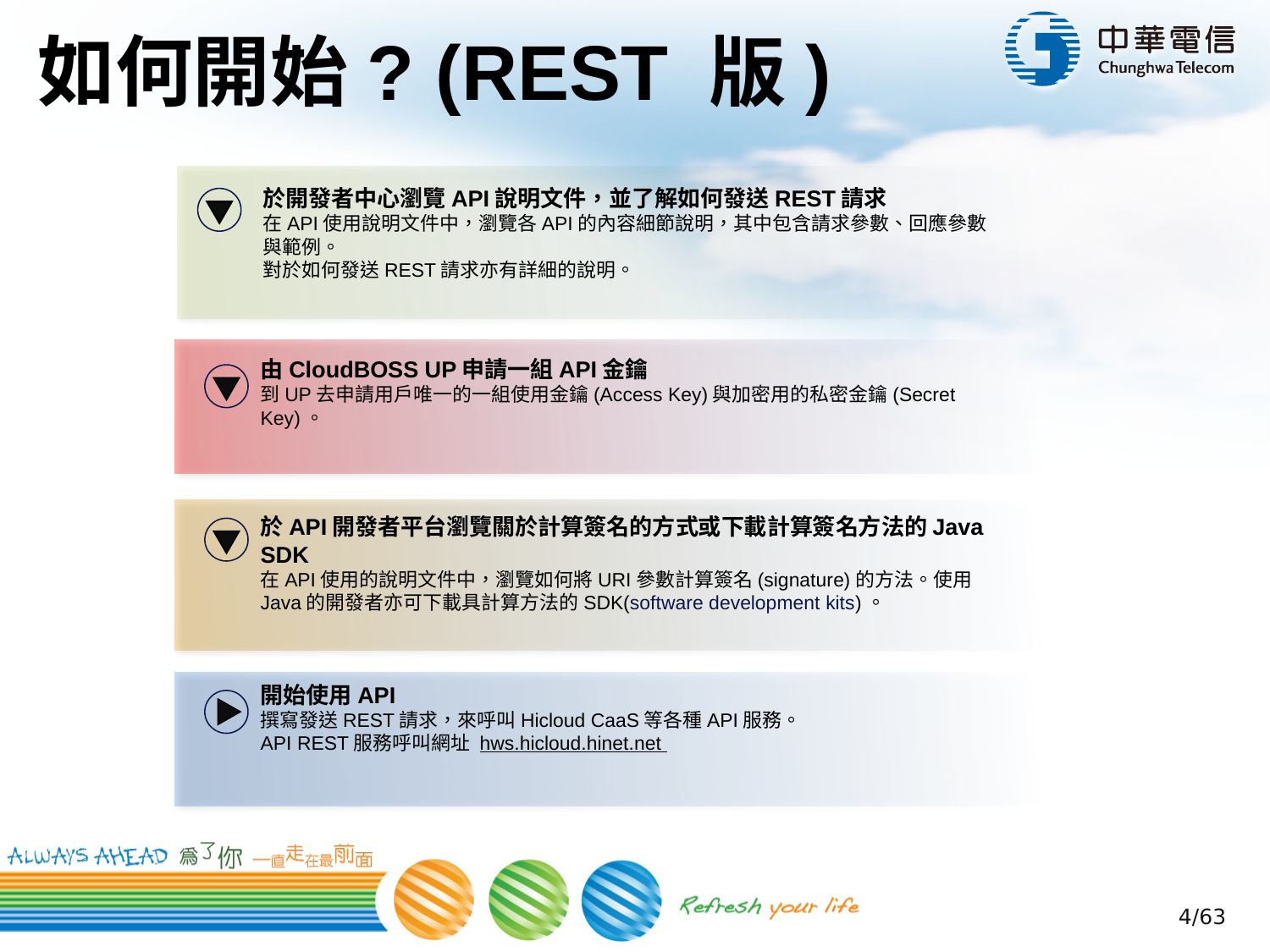

# 如何開始? (REST 版)

於開發者中心瀏覽API說明文件，並了解如何發送REST請求
在API使用說明文件中，瀏覽各API的內容細節說明，其中包含請求參數、回應參數與範例。
對於如何發送REST請求亦有詳細的說明。

由CloudBOSS UP申請一組API金鑰
到UP去申請用戶唯一的一組使用金鑰(Access Key)與加密用的私密金鑰(Secret Key)。

於API開發者平台瀏覽關於計算簽名的方式或下載計算簽名方法的Java SDK
在API使用的說明文件中，瀏覽如何將URI參數計算簽名(signature)的方法。使用Java的開發者亦可下載具計算方法的SDK(software development kits)。

開始使用API
撰寫發送REST請求，來呼叫Hicloud CaaS等各種API服務。
API REST服務呼叫網址 hws.hicloud.hinet.net